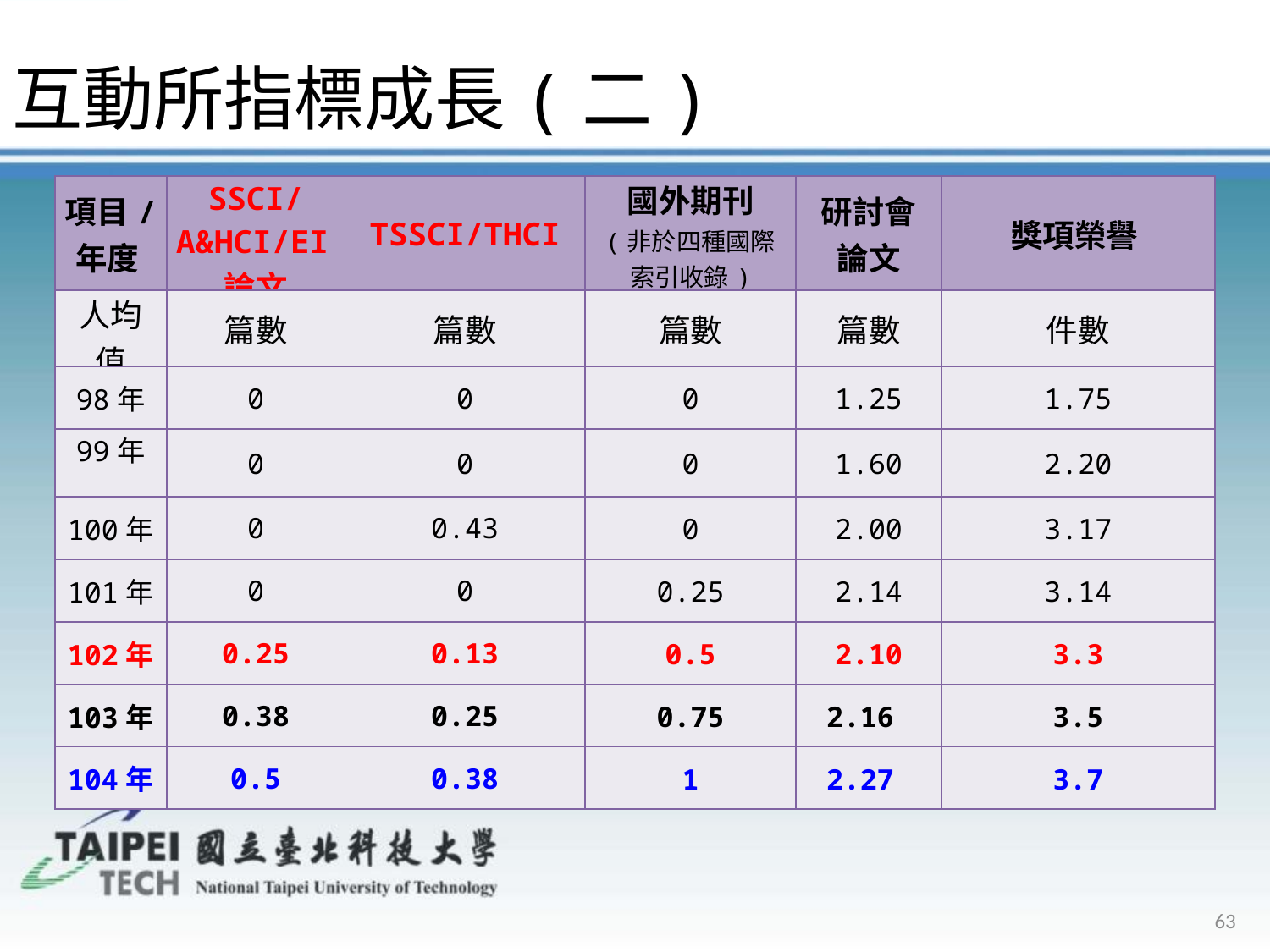

互動所指標成長(二)
| 項目/ 年度 | SSCI/A&HCI/EI論文 | TSSCI/THCI | 國外期刊 (非於四種國際索引收錄) | 研討會論文 | 獎項榮譽 |
| --- | --- | --- | --- | --- | --- |
| 人均值 | 篇數 | 篇數 | 篇數 | 篇數 | 件數 |
| 98年 | 0 | 0 | 0 | 1.25 | 1.75 |
| 99年 | 0 | 0 | 0 | 1.60 | 2.20 |
| 100年 | 0 | 0.43 | 0 | 2.00 | 3.17 |
| 101年 | 0 | 0 | 0.25 | 2.14 | 3.14 |
| 102年 | 0.25 | 0.13 | 0.5 | 2.10 | 3.3 |
| 103年 | 0.38 | 0.25 | 0.75 | 2.16 | 3.5 |
| 104年 | 0.5 | 0.38 | 1 | 2.27 | 3.7 |
63